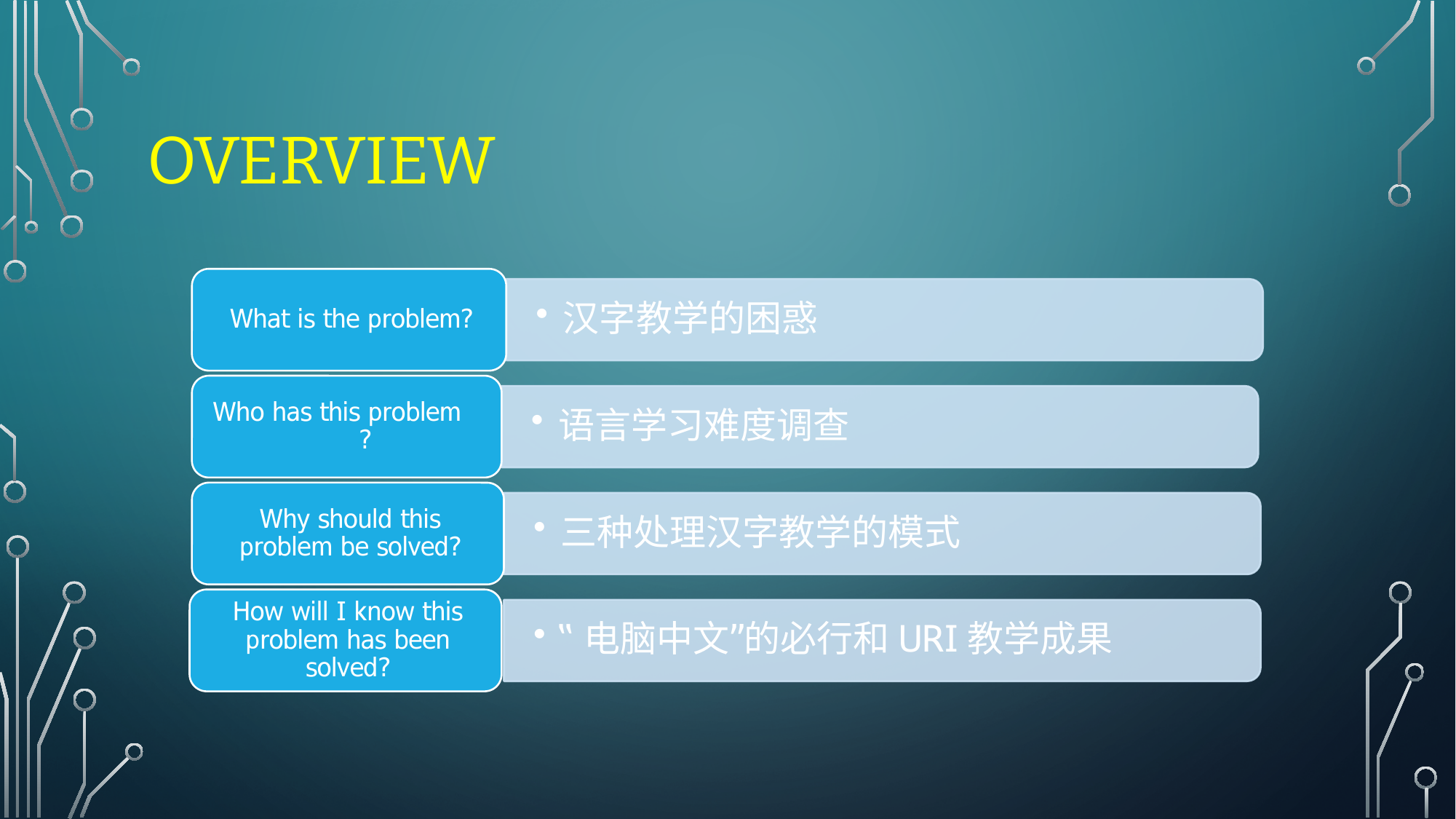

# Overview
汉字教学的困惑
What is the problem?
语言学习难度调查
Who has this problem        ?
三种处理汉字教学的模式
Why should this problem be solved?
“电脑中文”的必行和URI教学成果
How will I know this problem has been solved?